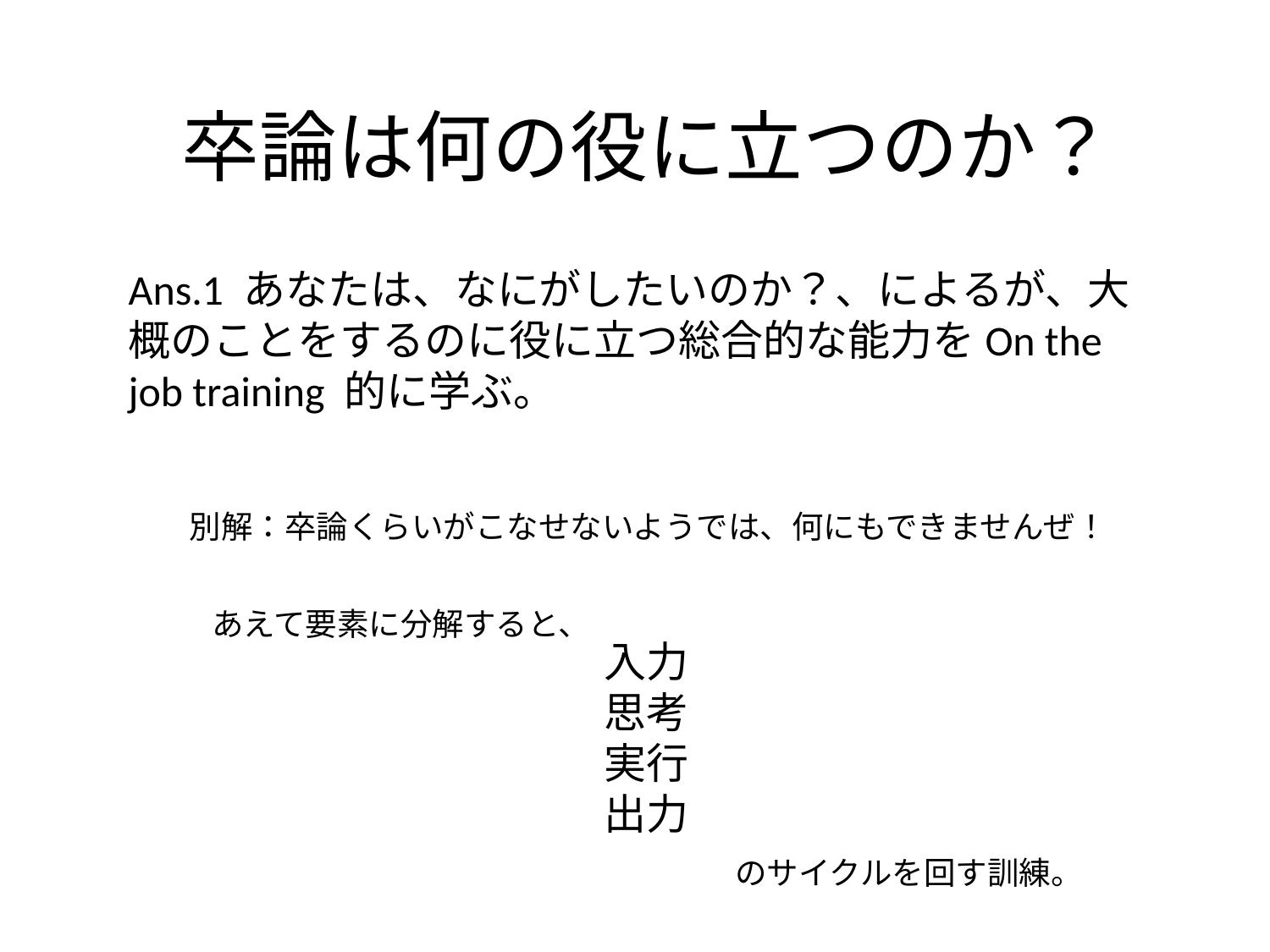

# 卒論は何の役に立つのか？
Ans.1 あなたは、なにがしたいのか？、によるが、大概のことをするのに役に立つ総合的な能力をOn the job training 的に学ぶ。
別解：卒論くらいがこなせないようでは、何にもできませんぜ！
あえて要素に分解すると、
入力
思考
実行
出力
のサイクルを回す訓練。